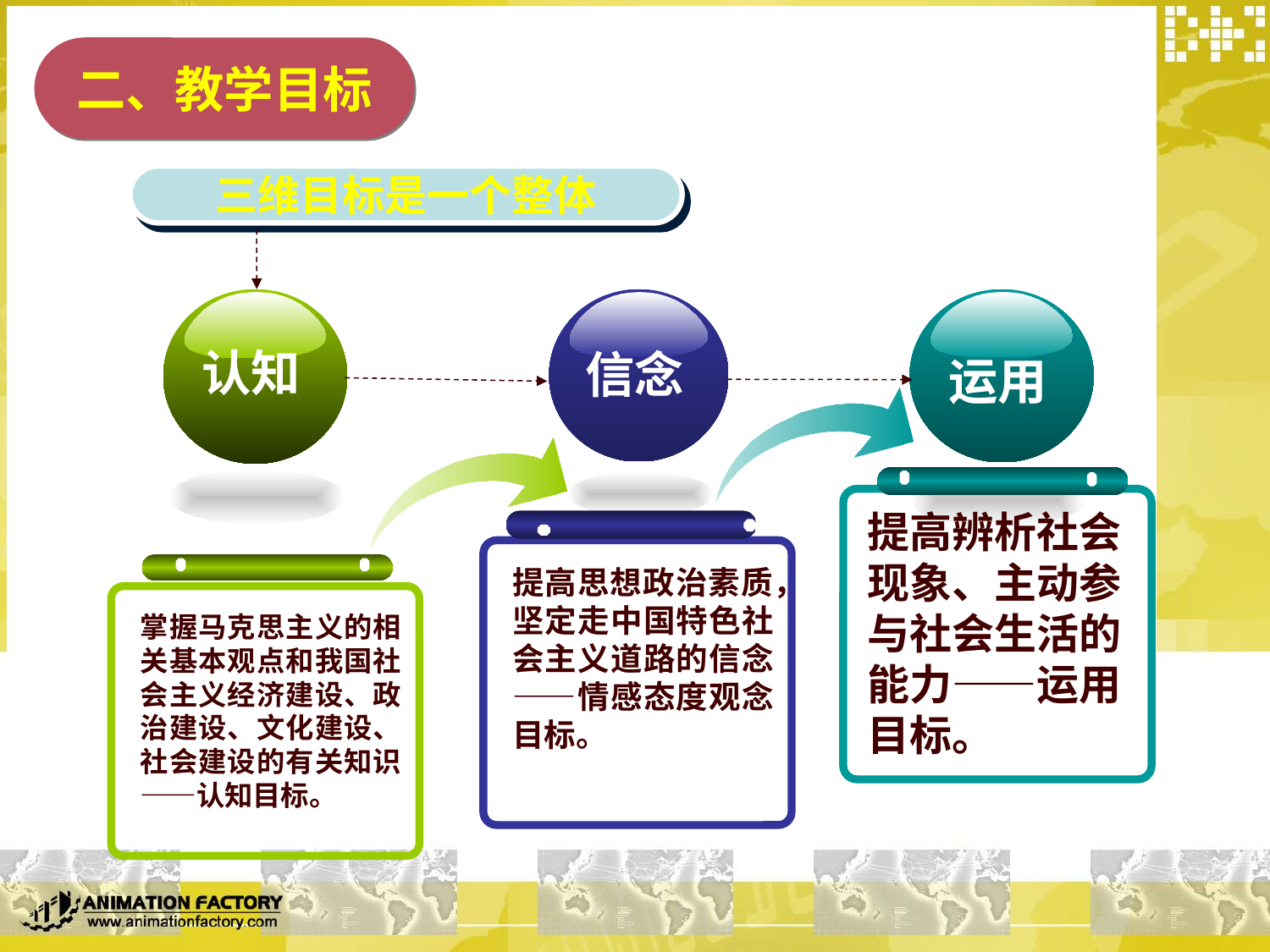

二、教学目标
三维目标是一个整体

运用

认知

信念

提高辨析社会现象、主动参与社会生活的能力——运用目标。

掌握马克思主义的相关基本观点和我国社会主义经济建设、政治建设、文化建设、社会建设的有关知识——认知目标。
提高思想政治素质，坚定走中国特色社会主义道路的信念——情感态度观念目标。